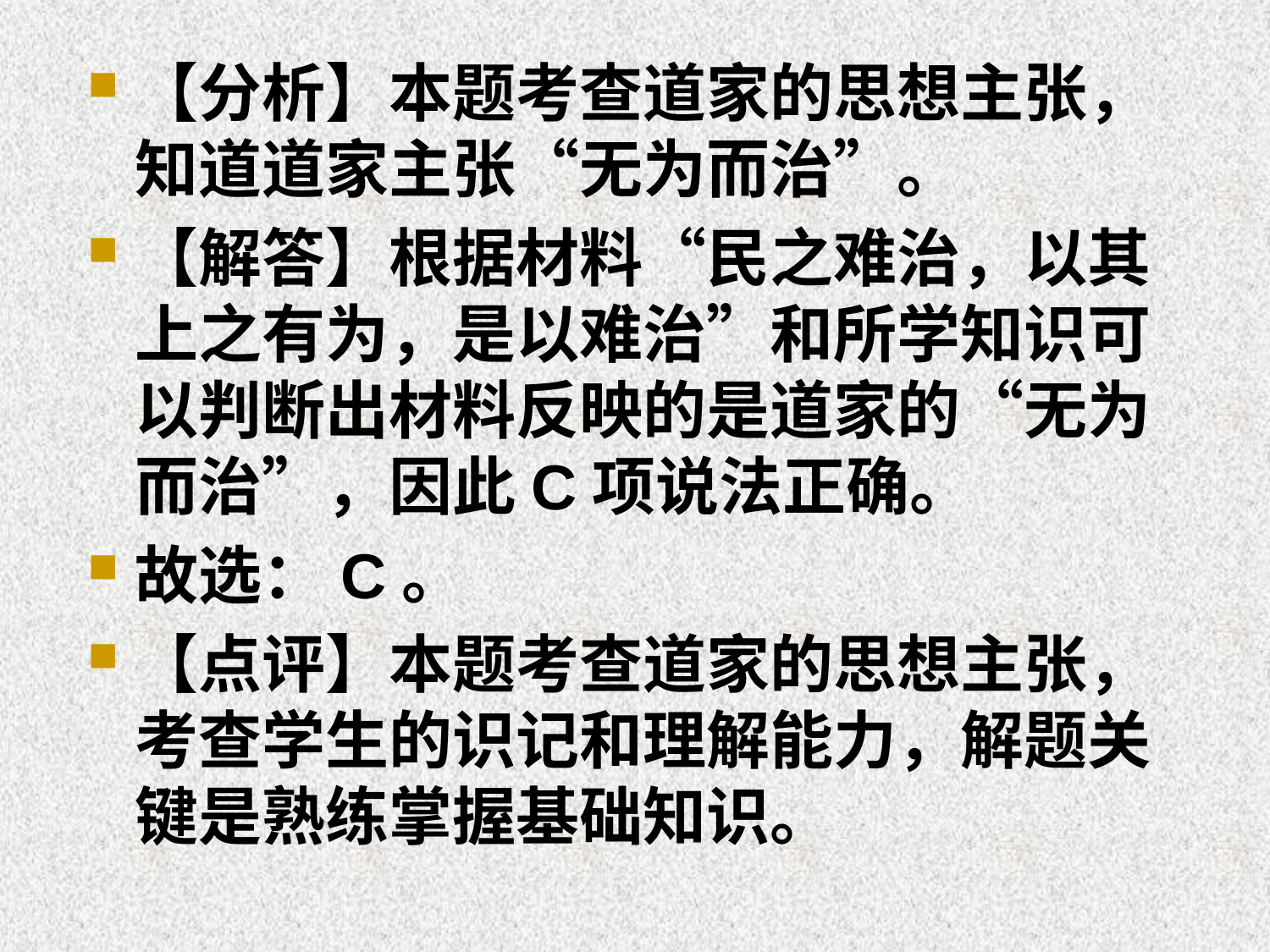

#
【分析】本题考查道家的思想主张，知道道家主张“无为而治”。
【解答】根据材料“民之难治，以其上之有为，是以难治”和所学知识可以判断出材料反映的是道家的“无为而治”，因此C项说法正确。
故选：C。
【点评】本题考查道家的思想主张，考查学生的识记和理解能力，解题关键是熟练掌握基础知识。